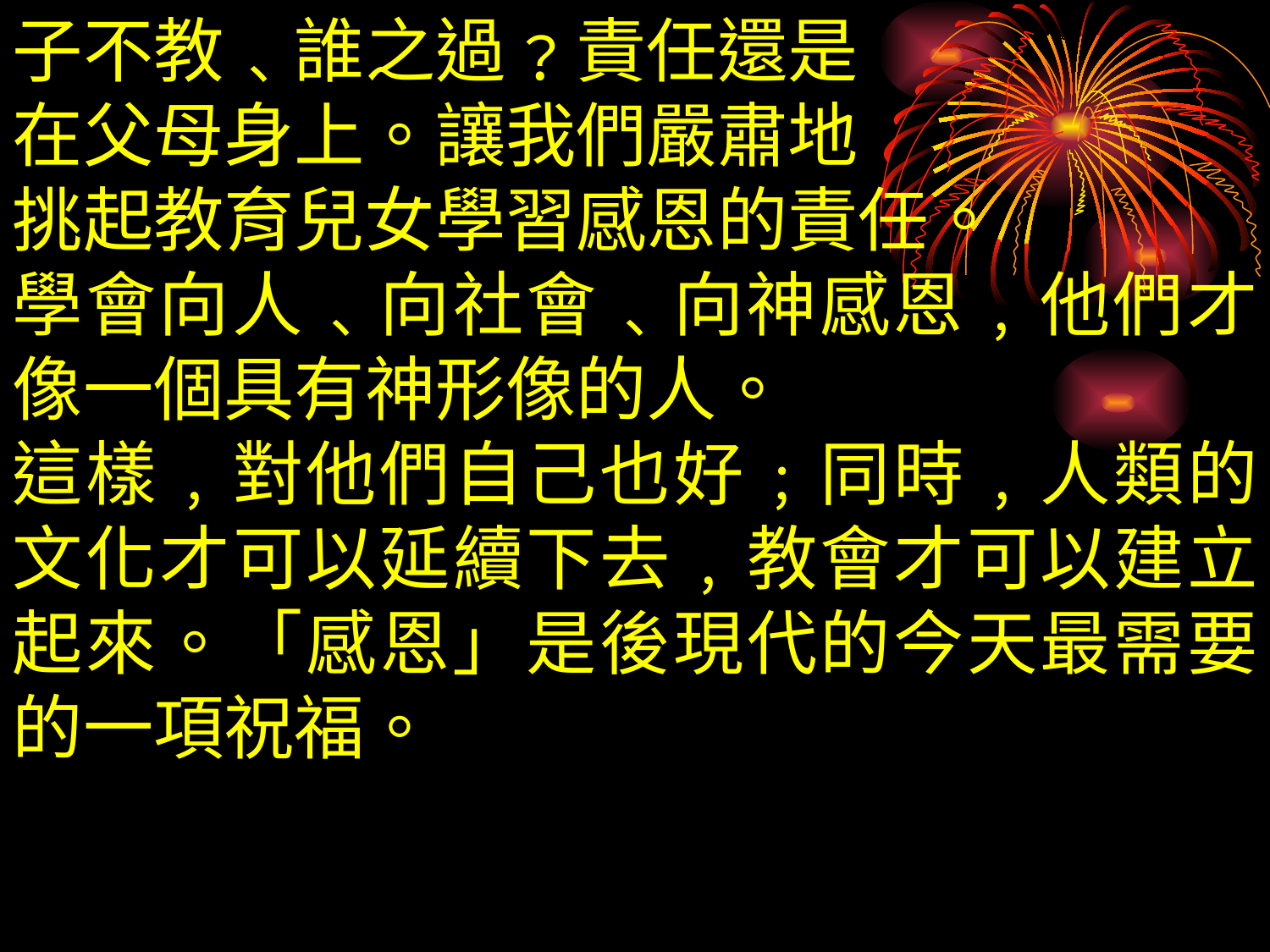

子不教﹑誰之過﹖責任還是
在父母身上。讓我們嚴肅地
挑起教育兒女學習感恩的責任。
學會向人﹑向社會﹑向神感恩﹐他們才像一個具有神形像的人。
這樣﹐對他們自己也好﹔同時﹐人類的文化才可以延續下去﹐教會才可以建立起來。「感恩」是後現代的今天最需要的一項祝福。